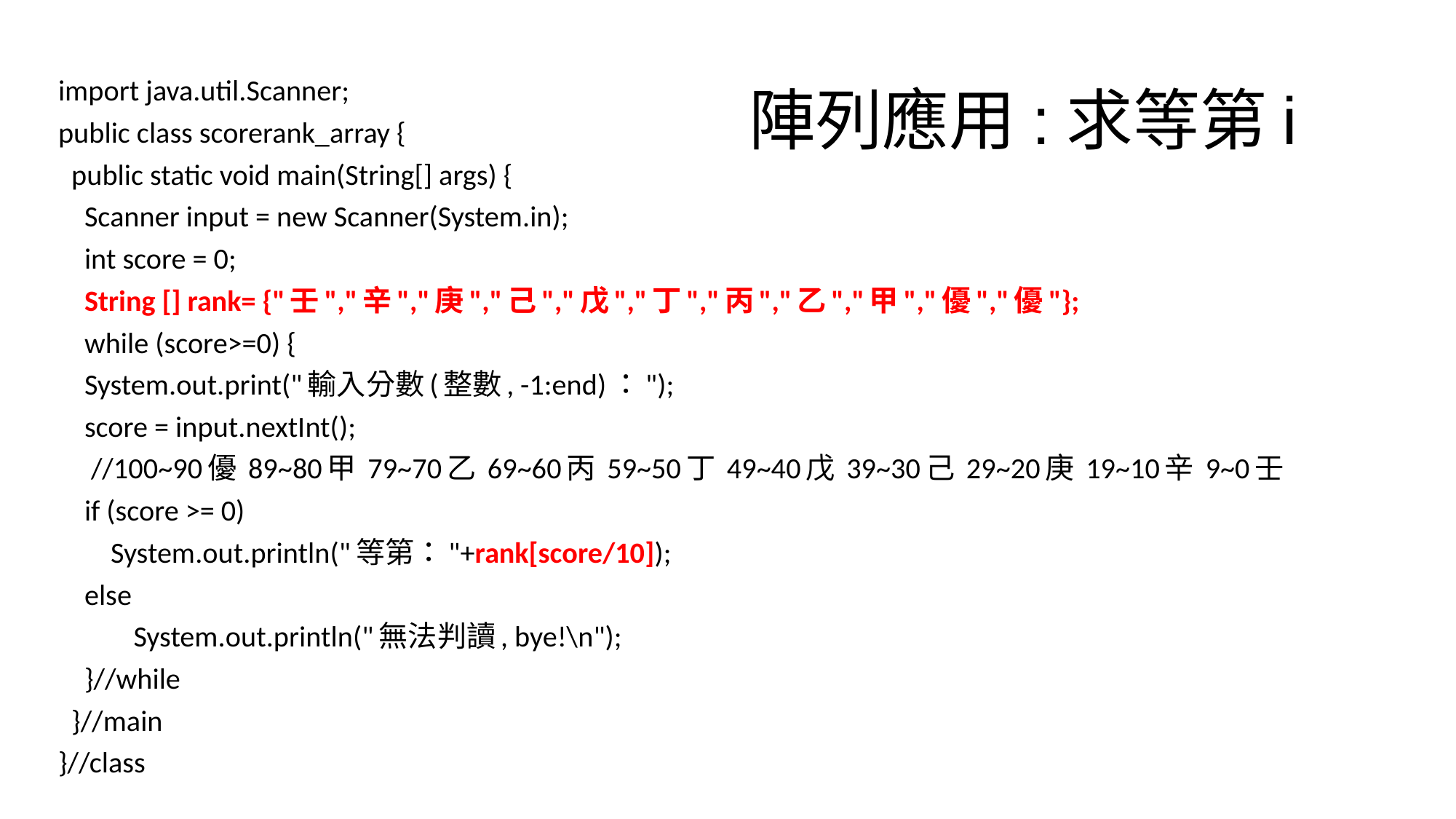

# 陣列應用:求等第i
import java.util.Scanner;
public class scorerank_array {
  public static void main(String[] args) {
    Scanner input = new Scanner(System.in);
    int score = 0;
    String [] rank= {"壬","辛","庚","己","戊","丁","丙","乙","甲","優","優"};
    while (score>=0) {
    System.out.print("輸入分數(整數, -1:end)：");
    score = input.nextInt();
     //100~90優 89~80甲 79~70乙 69~60丙 59~50丁 49~40戊 39~30己 29~20庚 19~10辛 9~0壬
    if (score >= 0)
        System.out.println("等第："+rank[score/10]);
    else
	System.out.println("無法判讀, bye!\n");
    }//while
  }//main
}//class